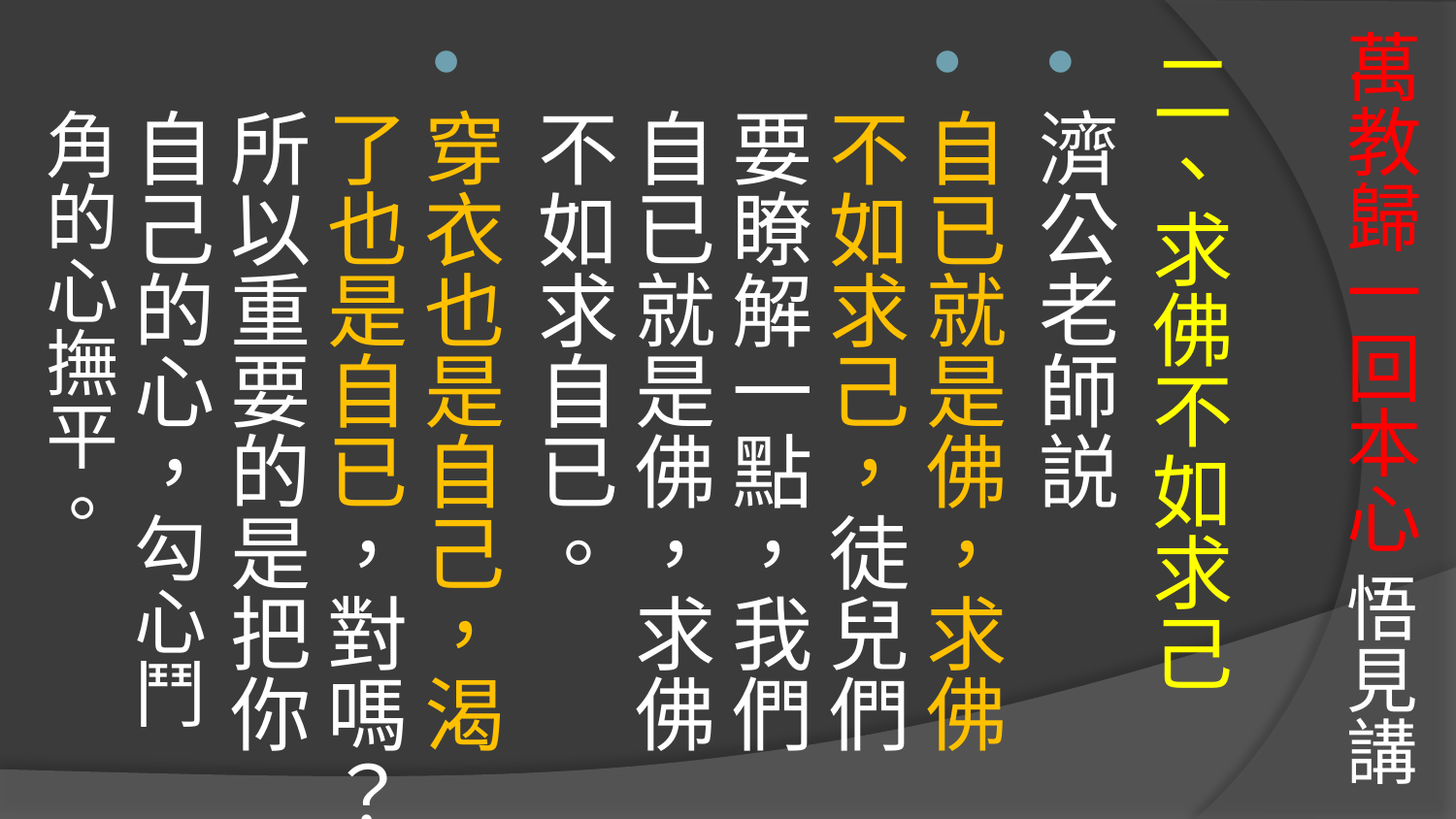

# 萬教歸一回本心 悟見講
二、求佛不如求己
濟公老師説
自已就是佛，求佛不如求己，徒兒們要瞭解一點，我們自已就是佛，求佛不如求自已。
穿衣也是自己，渴了也是自已，對嗎？所以重要的是把你自己的心，勾心鬥角的心撫平。